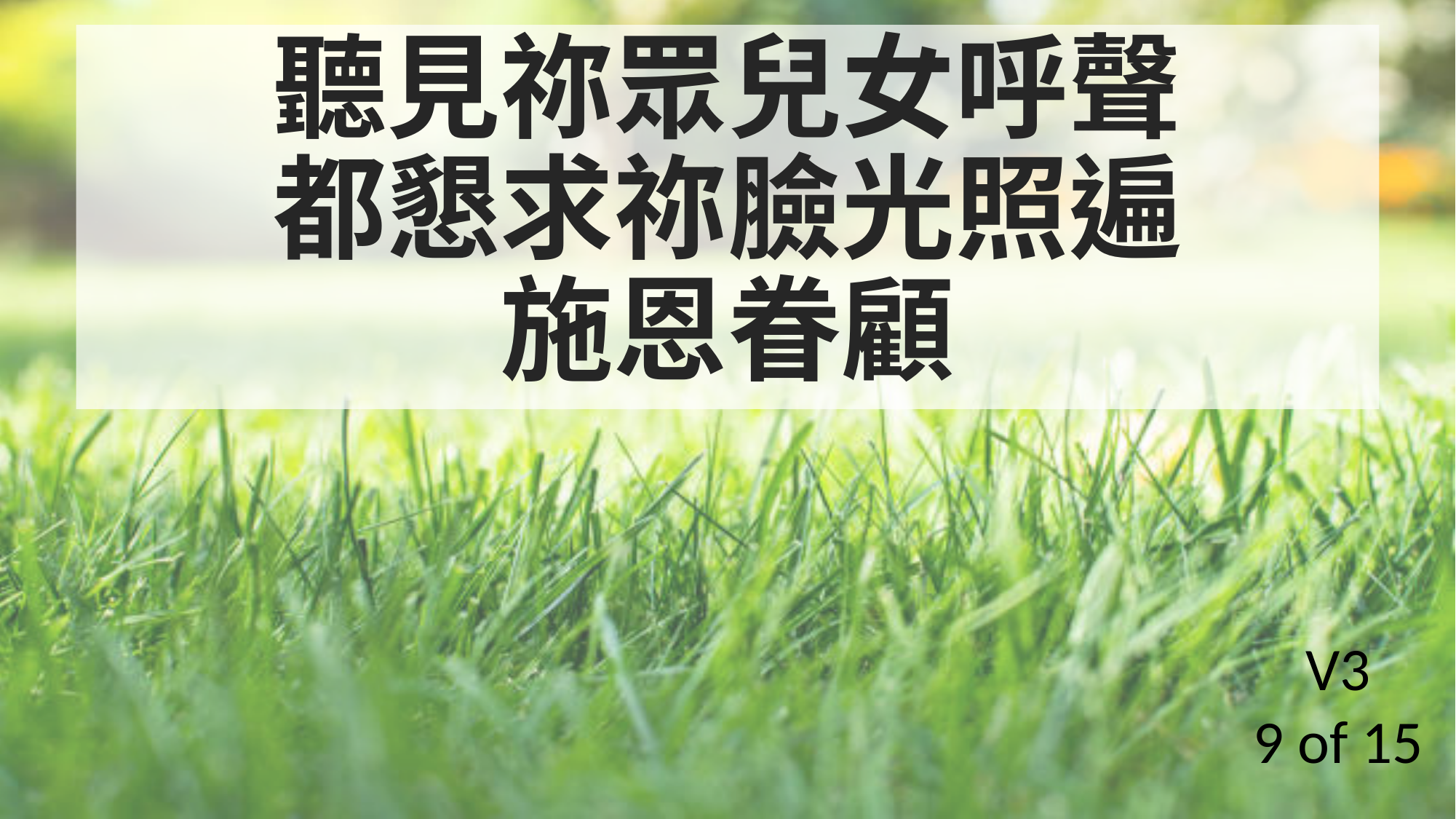

聽見祢眾兒女呼聲
都懇求祢臉光照遍
施恩眷顧
V3
9 of 15